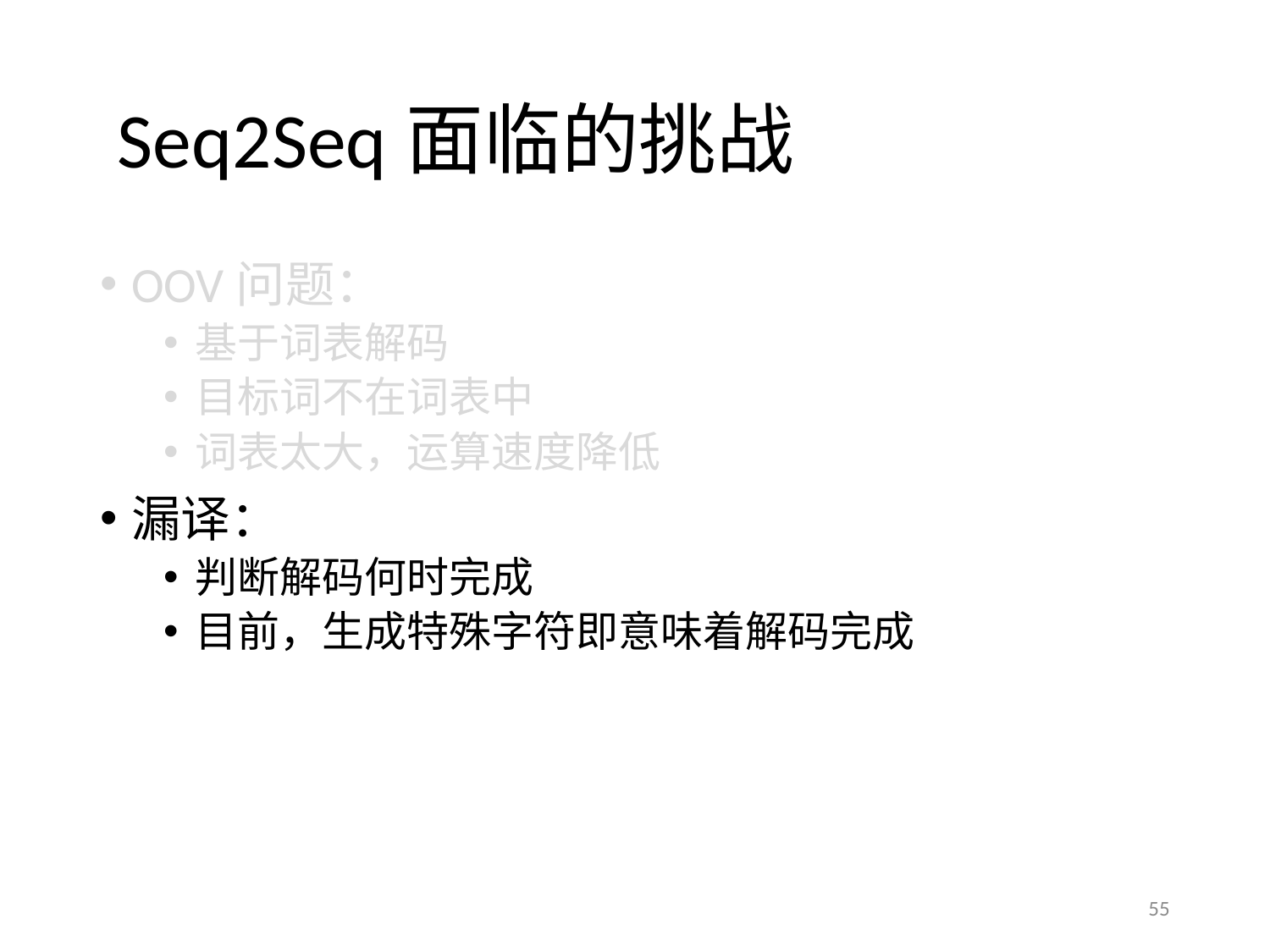

# Seq2Seq面临的挑战
OOV问题：
基于词表解码
目标词不在词表中
词表太大，运算速度降低
漏译：
判断解码何时完成
目前，生成特殊字符即意味着解码完成
55